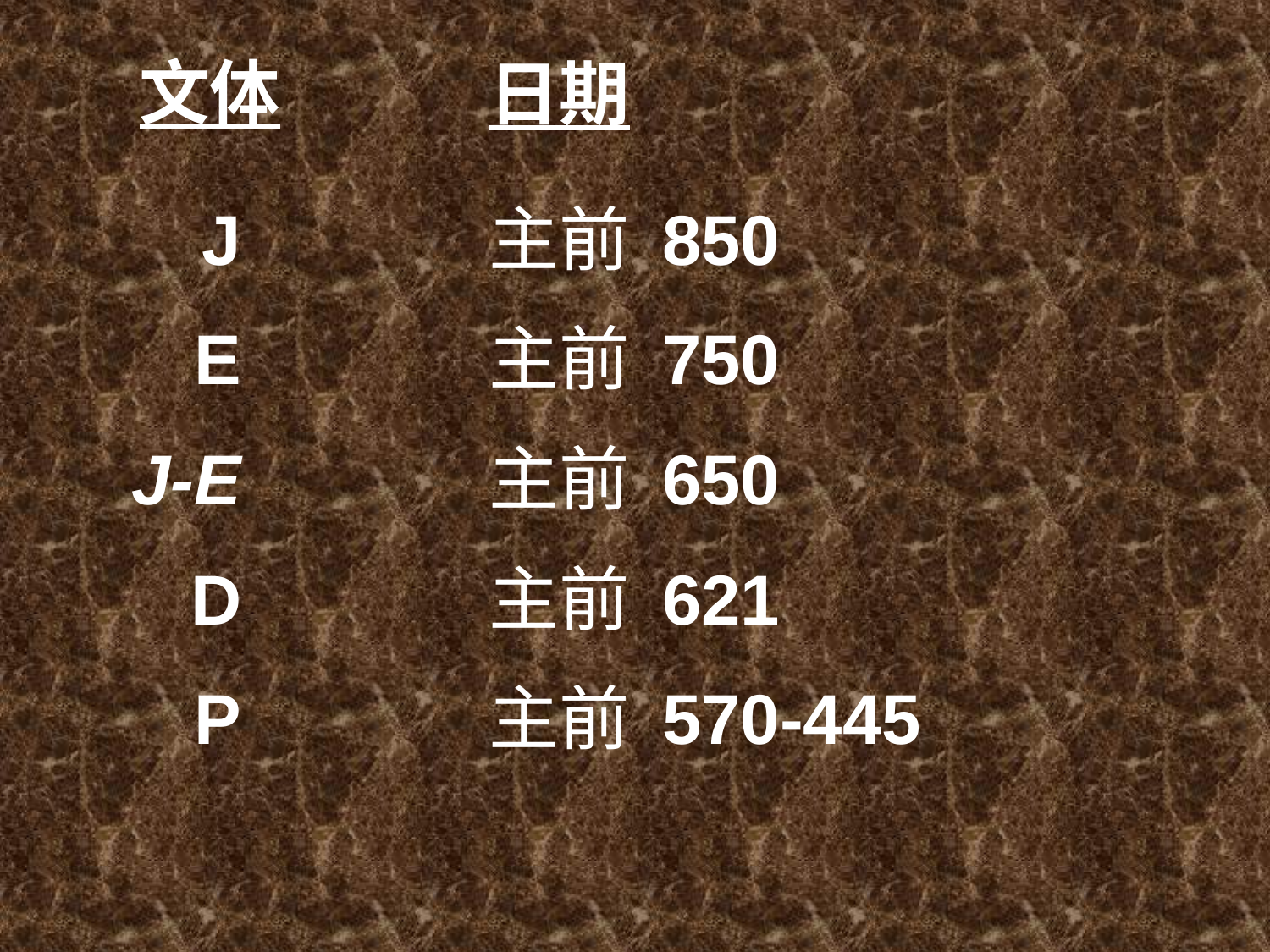

文体
日期
J
E
J-E
D
P

主前 850
主前 750
主前 650
主前 621
主前 570-445